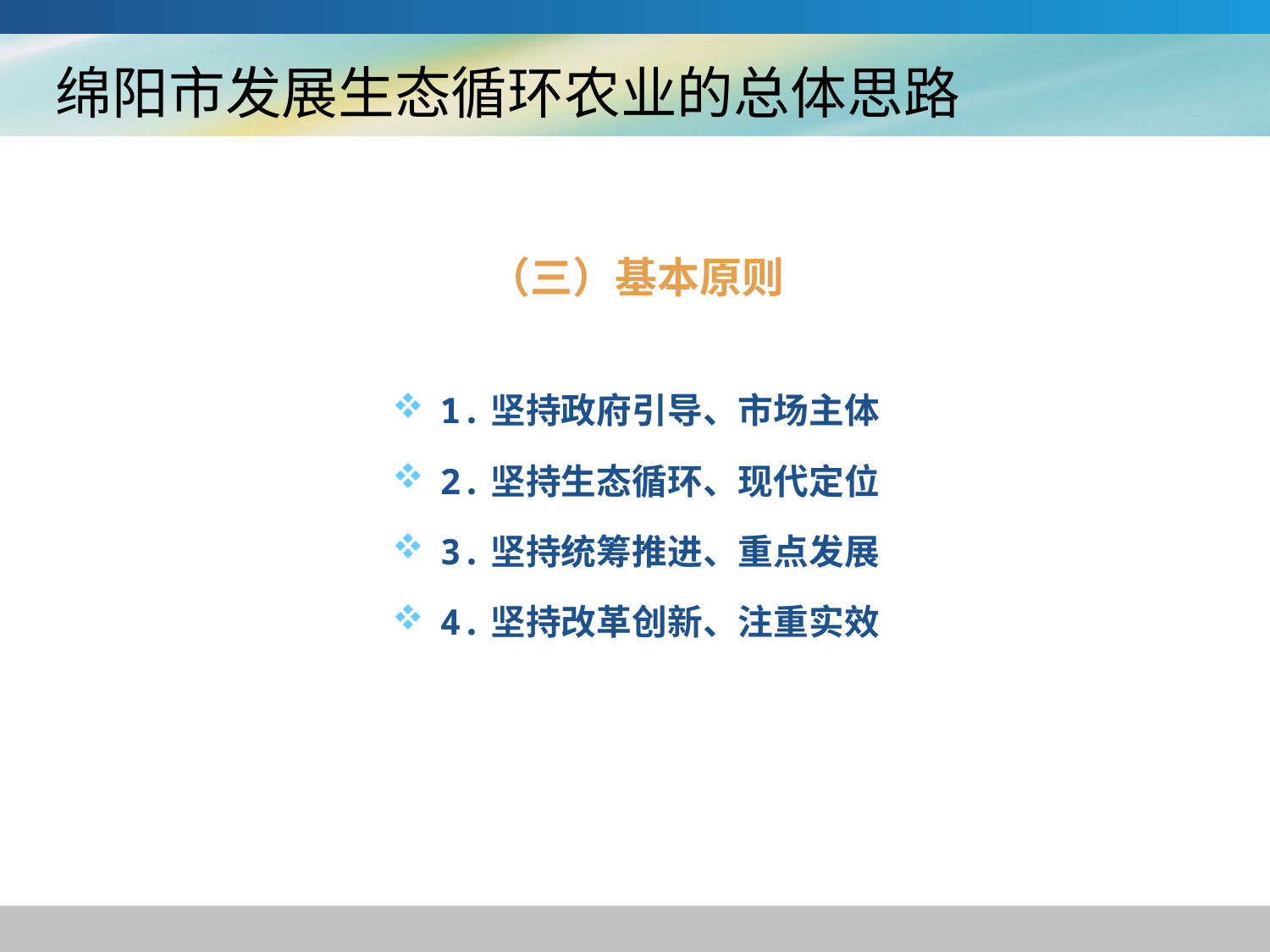

# 绵阳市发展生态循环农业的总体思路
（三）基本原则

1.坚持政府引导、市场主体
2.坚持生态循环、现代定位
3.坚持统筹推进、重点发展
4.坚持改革创新、注重实效